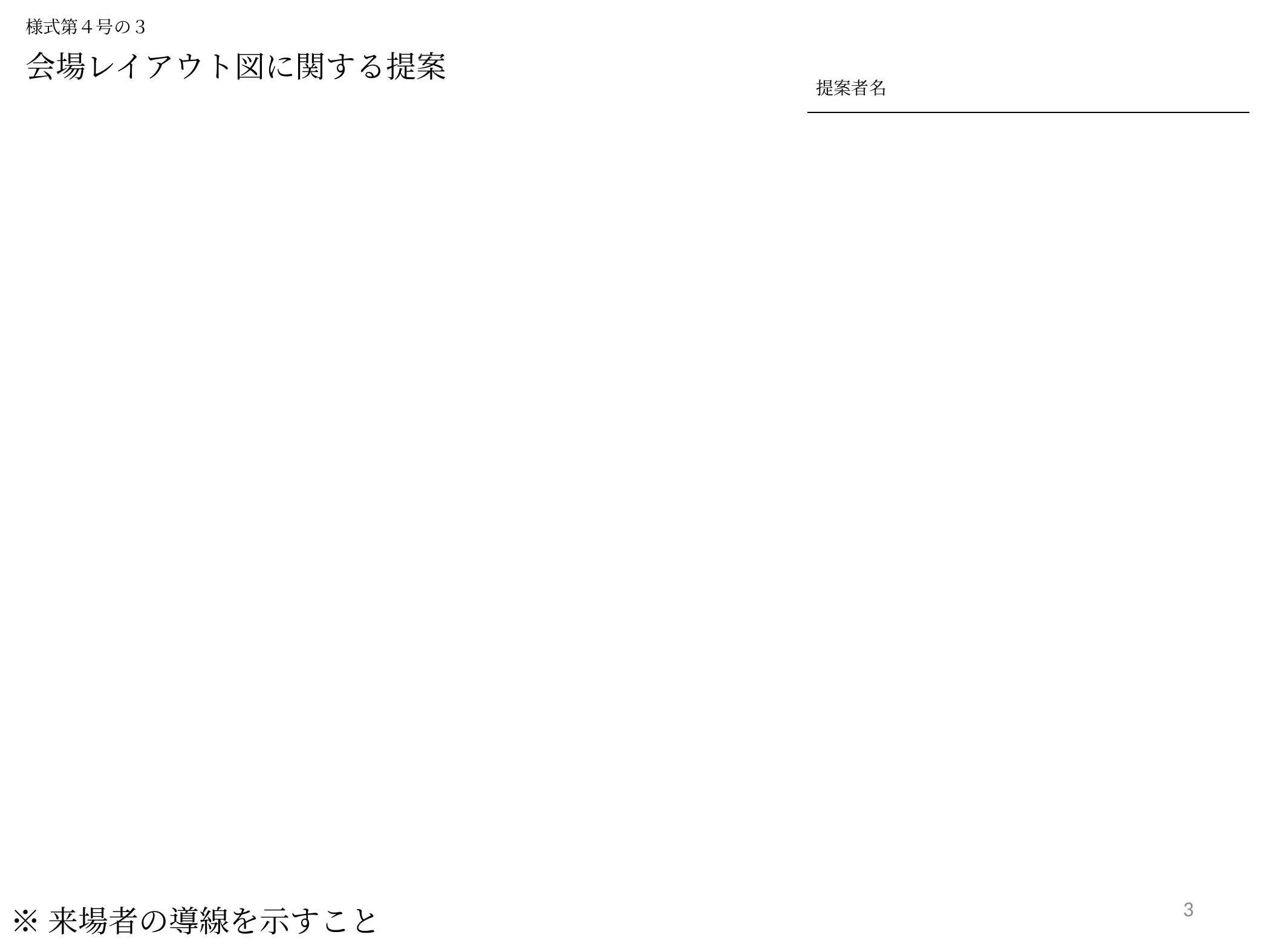

# 様式第４号の３ 会場レイアウト図に関する提案
提案者名

3
※来場者の導線を示すこと